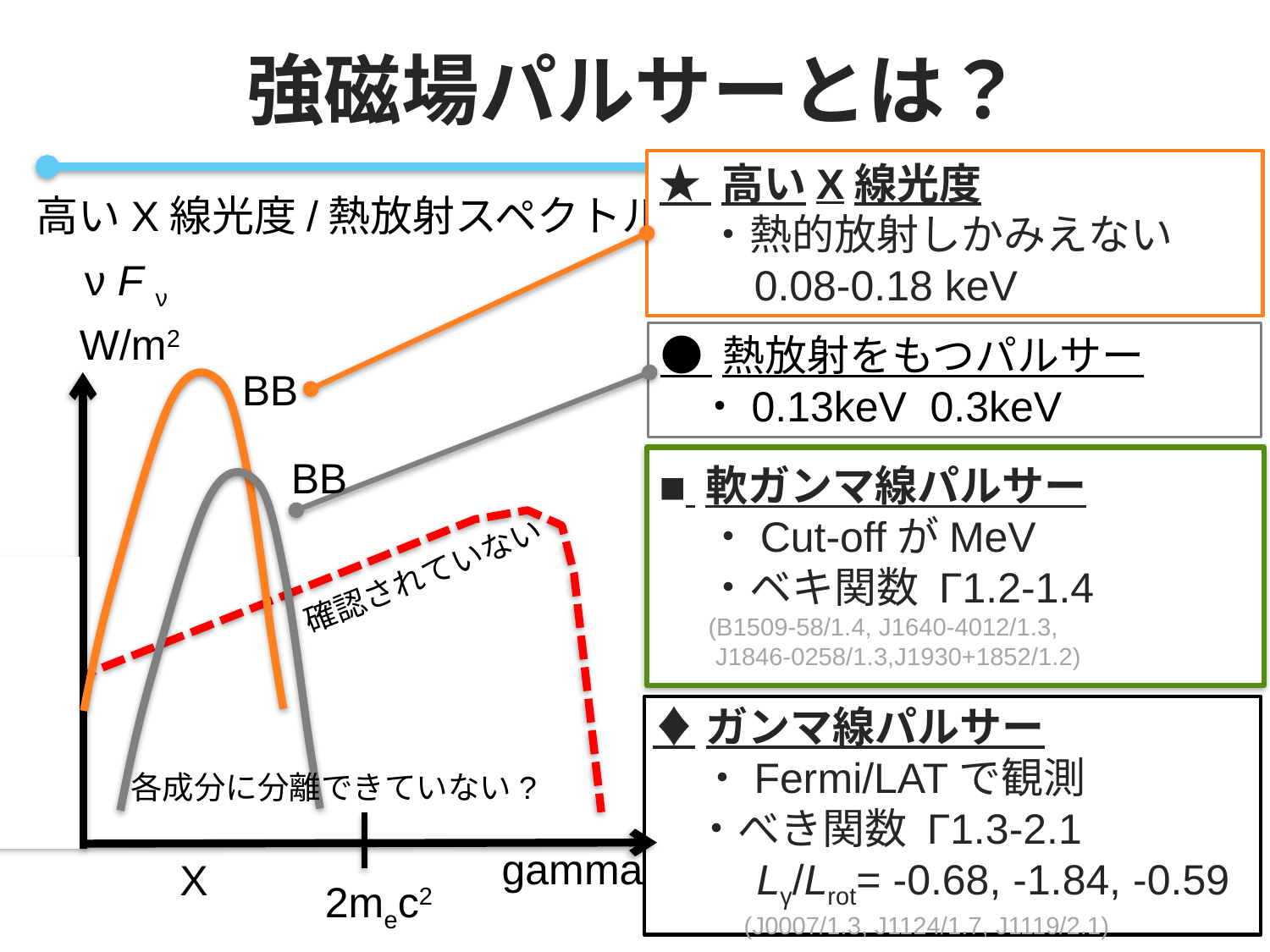

# 強磁場パルサーとは？
★ 高いX線光度
    ・熱的放射しかみえない
　　0.08-0.18 keV
高いX線光度/熱放射スペクトル
ν F ν
W/m2
BB

gamma
X
2mec2

● 熱放射をもつパルサー
   ・0.13keV  0.3keV

BB

◼️ 軟ガンマ線パルサー
    ・Cut-offがMeV
    ・ベキ関数 Γ1.2-1.4
       (B1509-58/1.4, J1640-4012/1.3,
        J1846-0258/1.3,J1930+1852/1.2)

確認されていない
♦ガンマ線パルサー
    ・Fermi/LATで観測
　・べき関数 Γ1.3-2.1
      　　Lγ/Lrot= -0.68, -1.84, -0.59
             (J0007/1.3, J1124/1.7, J1119/2.1)

各成分に分離できていない?